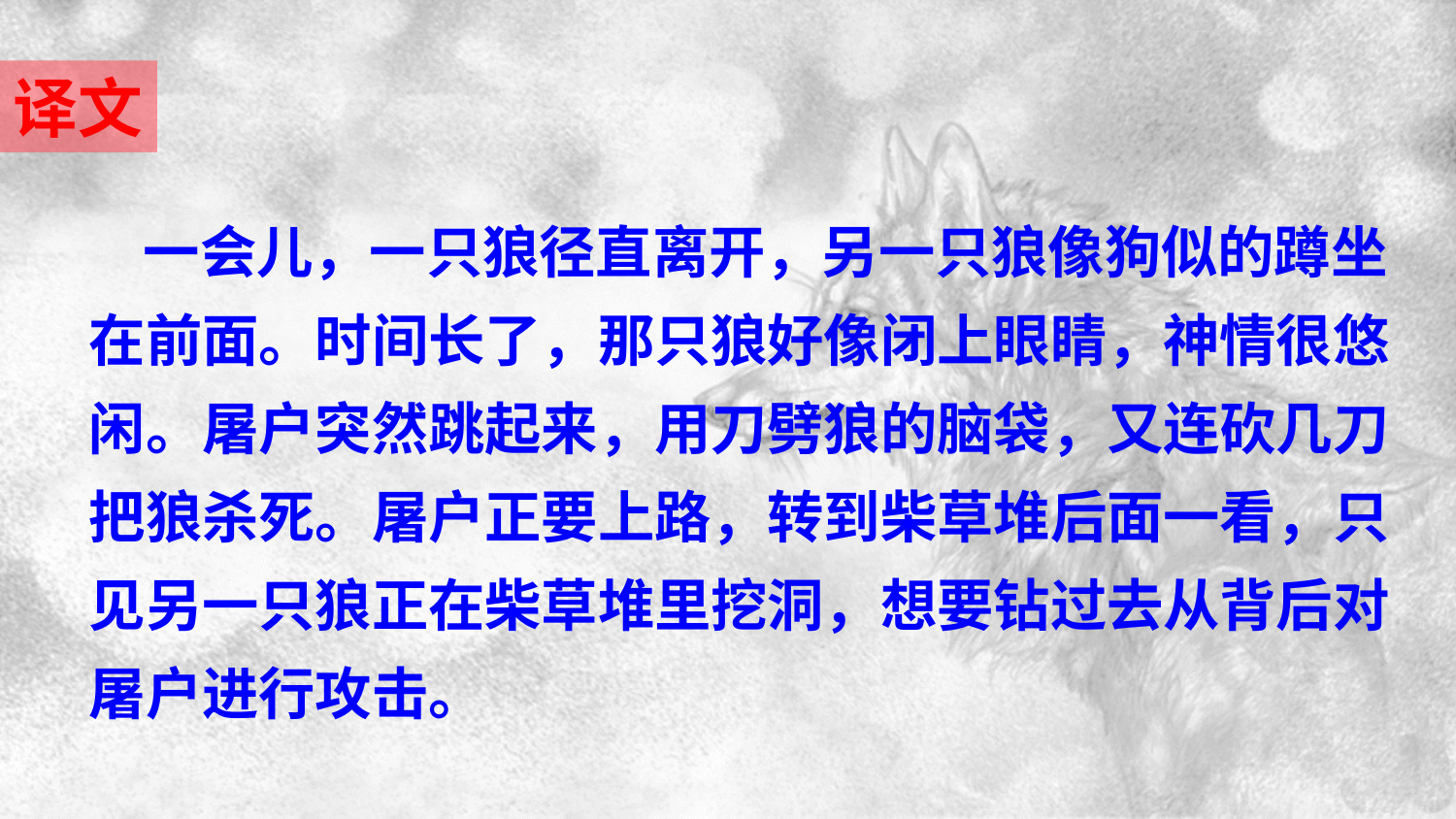

译文
     一会儿，一只狼径直离开，另一只狼像狗似的蹲坐在前面。时间长了，那只狼好像闭上眼睛，神情很悠闲。屠户突然跳起来，用刀劈狼的脑袋，又连砍几刀把狼杀死。屠户正要上路，转到柴草堆后面一看，只见另一只狼正在柴草堆里挖洞，想要钻过去从背后对屠户进行攻击。